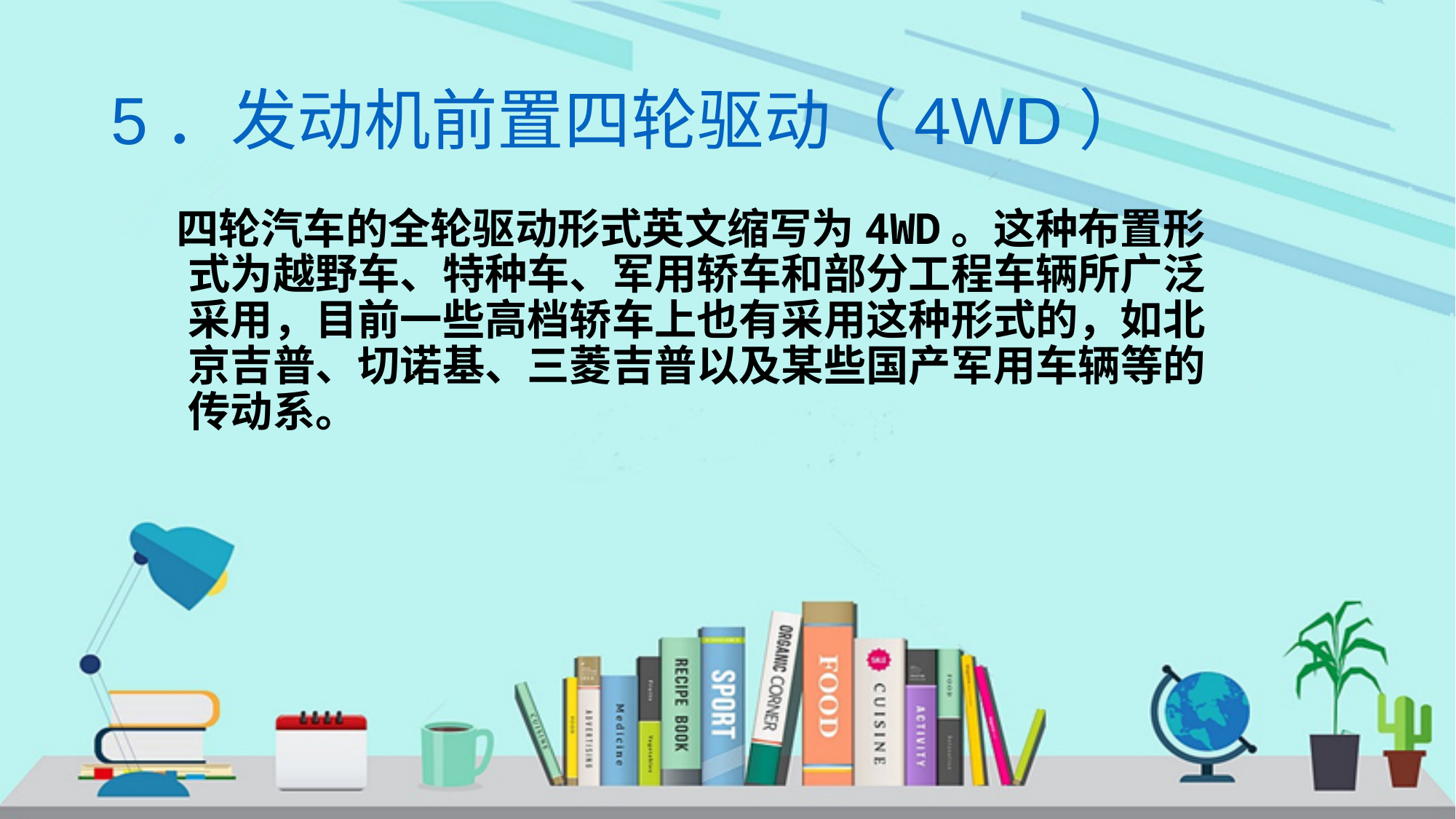

# 5．发动机前置四轮驱动（4WD）
  四轮汽车的全轮驱动形式英文缩写为4WD。这种布置形式为越野车、特种车、军用轿车和部分工程车辆所广泛采用，目前一些高档轿车上也有采用这种形式的，如北京吉普、切诺基、三菱吉普以及某些国产军用车辆等的传动系。